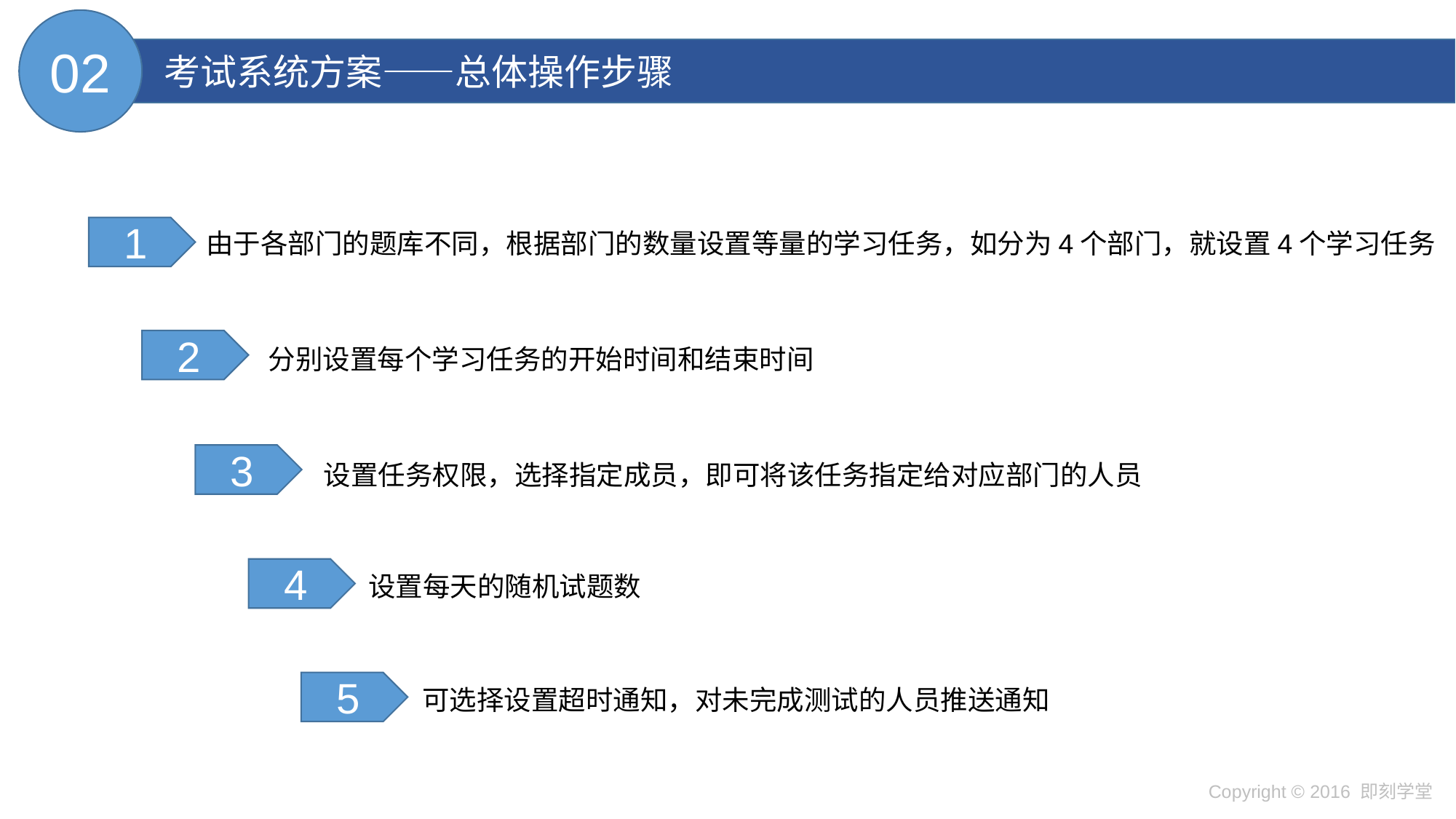

02
  考试系统方案——总体操作步骤
1
由于各部门的题库不同，根据部门的数量设置等量的学习任务，如分为4个部门，就设置4个学习任务
2
分别设置每个学习任务的开始时间和结束时间
3
设置任务权限，选择指定成员，即可将该任务指定给对应部门的人员
4
设置每天的随机试题数
5
可选择设置超时通知，对未完成测试的人员推送通知
Copyright © 2016 即刻学堂